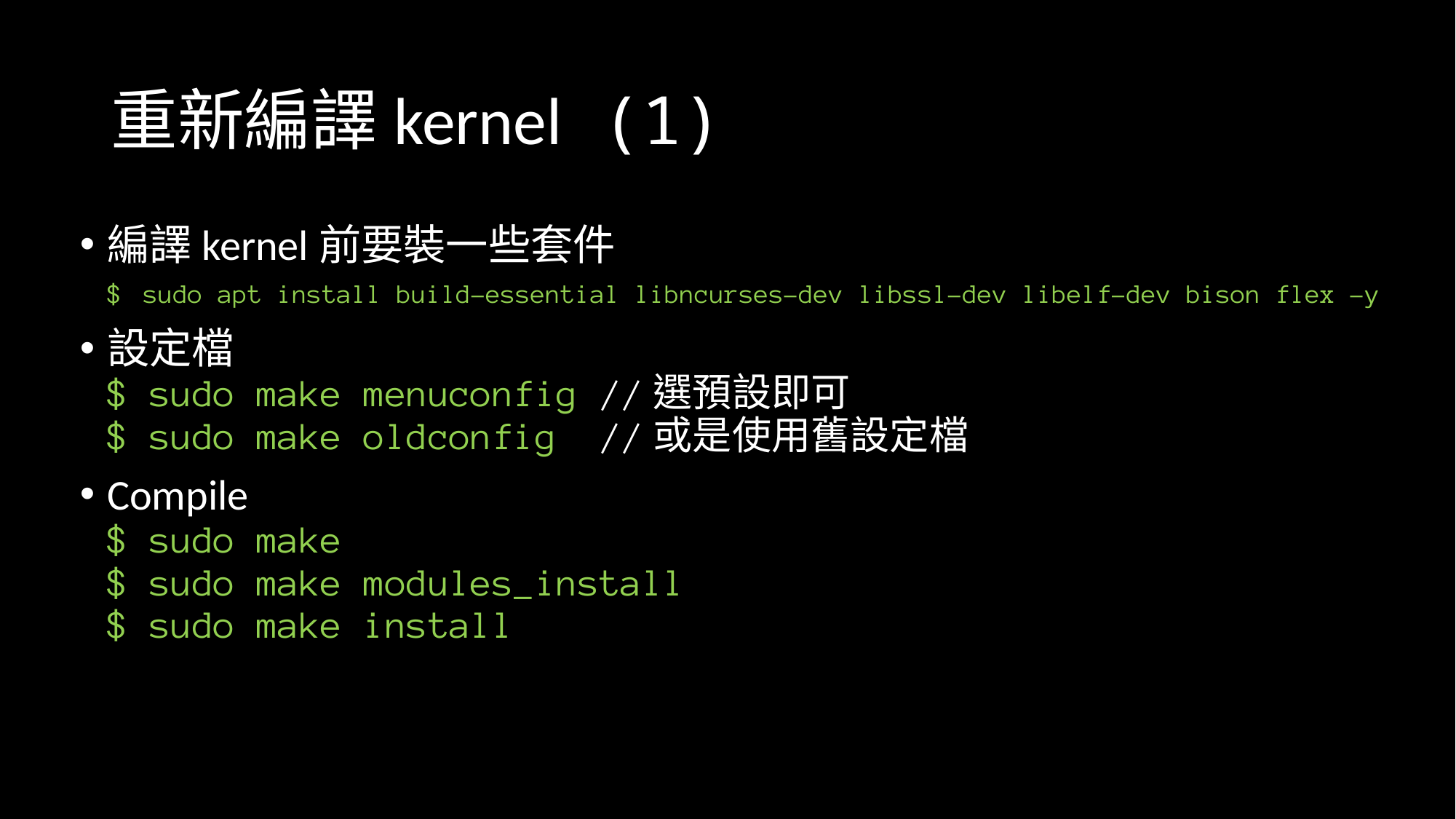

# 重新編譯kernel (1)
編譯kernel前要裝一些套件
$ sudo apt install build-essential libncurses-dev libssl-dev libelf-dev bison flex -y
設定檔
$ sudo make menuconfig //選預設即可
$ sudo make oldconfig  //或是使用舊設定檔
Compile
$ sudo make
$ sudo make modules_install
$ sudo make install